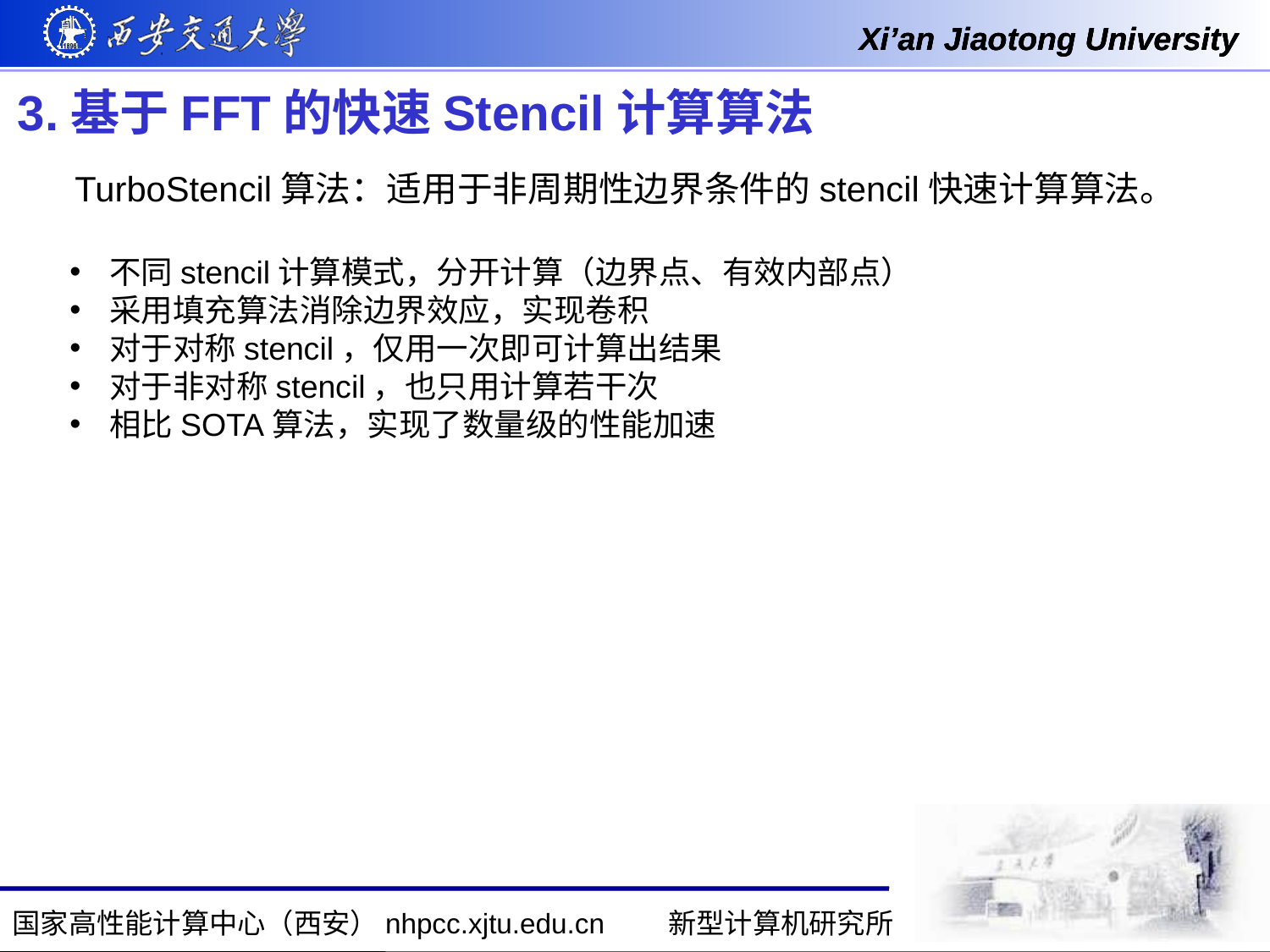

# 3.基于FFT的快速Stencil计算算法
 TurboStencil算法：适用于非周期性边界条件的stencil快速计算算法。
不同stencil计算模式，分开计算（边界点、有效内部点）
采用填充算法消除边界效应，实现卷积
对于对称stencil，仅用一次即可计算出结果
对于非对称stencil，也只用计算若干次
相比SOTA算法，实现了数量级的性能加速